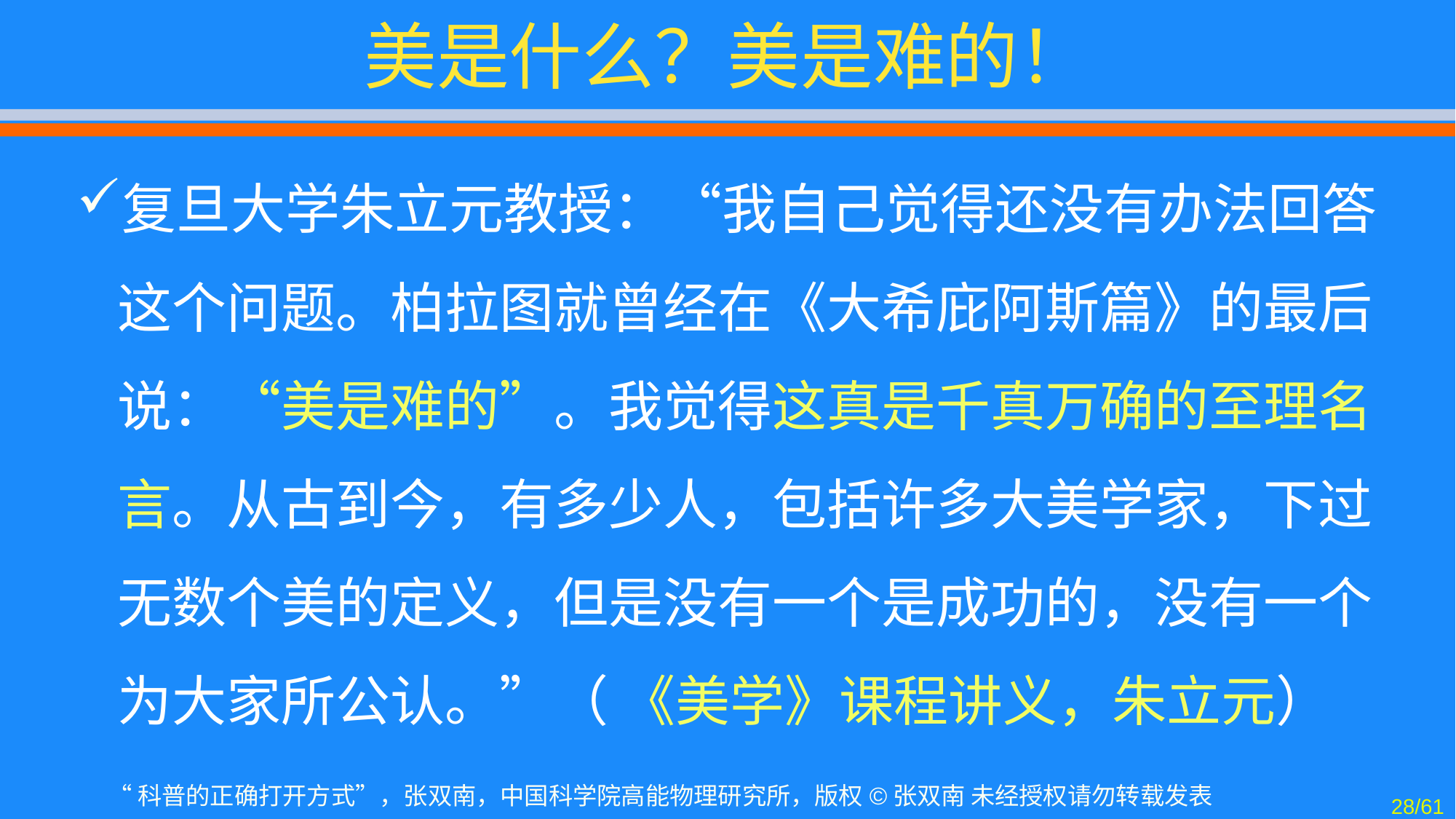

# 美是什么？美是难的！
复旦大学朱立元教授：“我自己觉得还没有办法回答这个问题。柏拉图就曾经在《大希庇阿斯篇》的最后说：“美是难的”。我觉得这真是千真万确的至理名言。从古到今，有多少人，包括许多大美学家，下过无数个美的定义，但是没有一个是成功的，没有一个为大家所公认。”（ 《美学》课程讲义，朱立元）
28/61